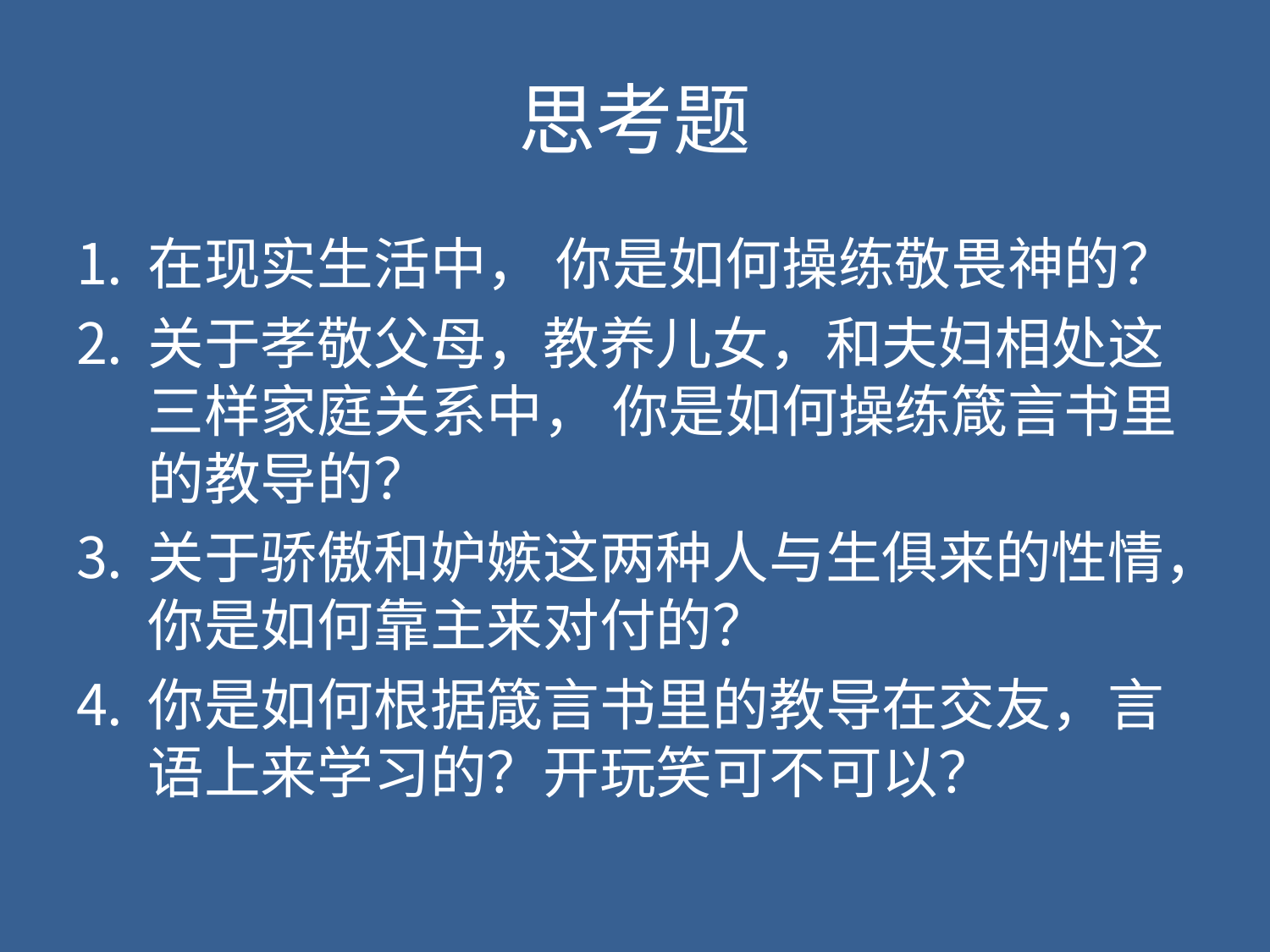

# 思考题
在现实生活中， 你是如何操练敬畏神的？
关于孝敬父母，教养儿女，和夫妇相处这三样家庭关系中， 你是如何操练箴言书里的教导的？
关于骄傲和妒嫉这两种人与生俱来的性情，你是如何靠主来对付的？
你是如何根据箴言书里的教导在交友，言语上来学习的？开玩笑可不可以？